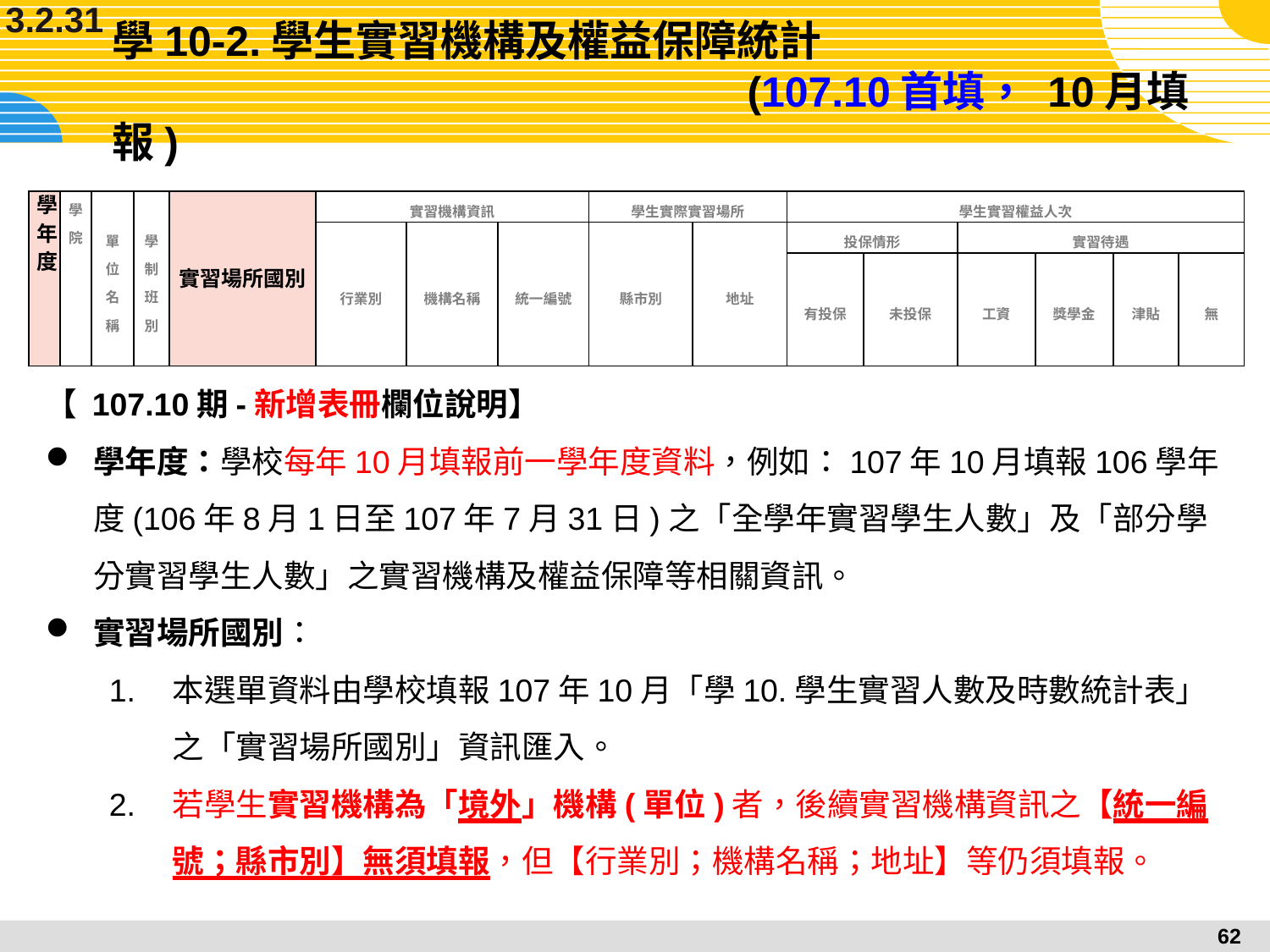

3.2.31
# 學10-2.學生實習機構及權益保障統計								(107.10首填， 10月填報)
| 學年度 | 學院 | 單位名稱 | 學制班別 | 實習場所國別 | 實習機構資訊 |  |  | 學生實際實習場所 |  | 學生實習權益人次 |  |  |  |  |  |
| --- | --- | --- | --- | --- | --- | --- | --- | --- | --- | --- | --- | --- | --- | --- | --- |
|  |  |  |  |  | 行業別 | 機構名稱 | 統一編號 | 縣市別 | 地址 | 投保情形 |  | 實習待遇 |  |  |  |
|  |  |  |  |  |  |  |  |  |  | 有投保 | 未投保 | 工資 | 獎學金 | 津貼 | 無 |
【 107.10期-新增表冊欄位說明】
學年度：學校每年10月填報前一學年度資料，例如：107年10月填報106學年度(106年8月1日至107年7月31日)之「全學年實習學生人數」及「部分學分實習學生人數」之實習機構及權益保障等相關資訊。
實習場所國別：
本選單資料由學校填報107年10月「學10.學生實習人數及時數統計表」之「實習場所國別」資訊匯入。
若學生實習機構為「境外」機構(單位)者，後續實習機構資訊之【統一編號；縣市別】無須填報，但【行業別；機構名稱；地址】等仍須填報。